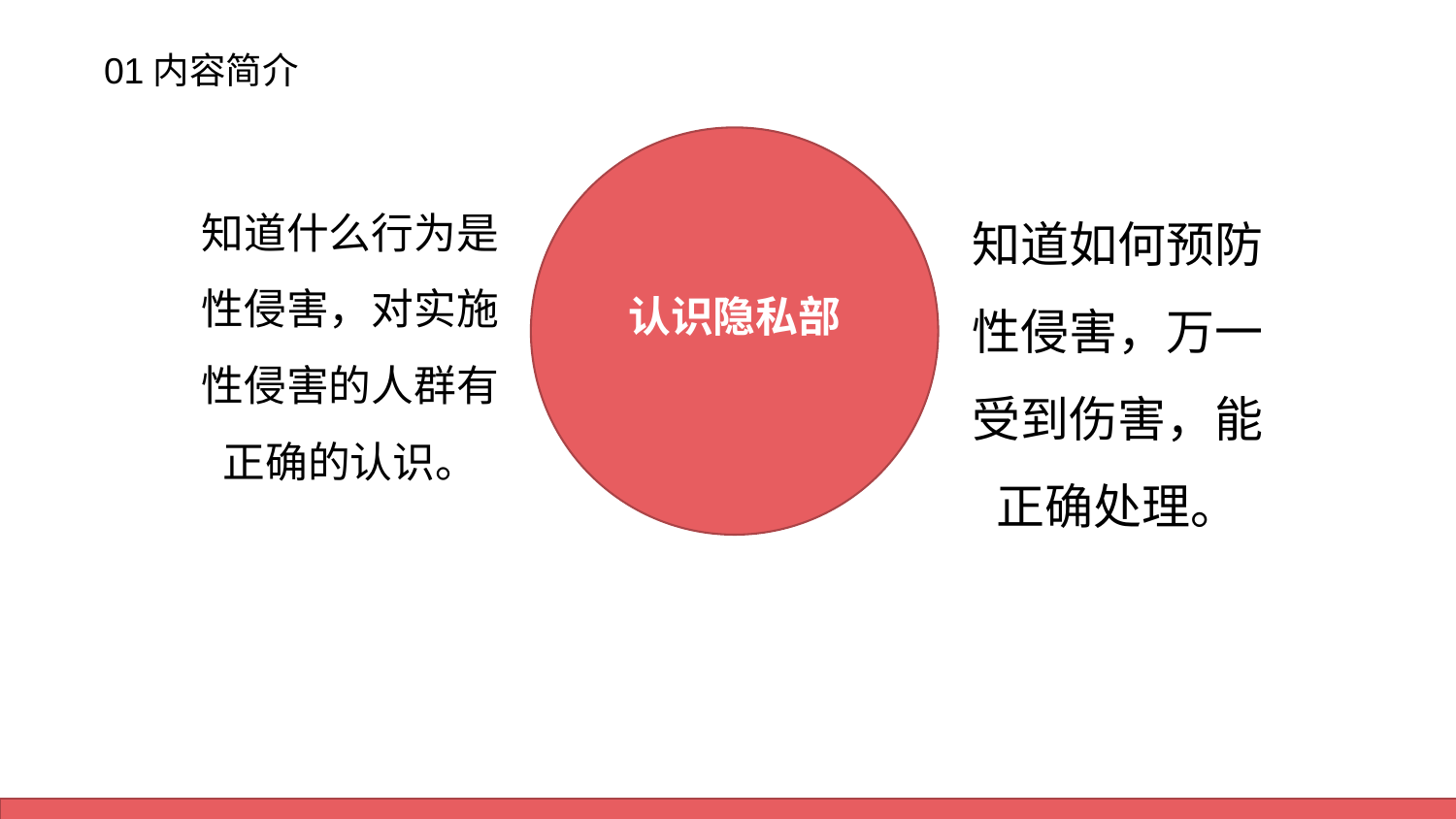

知道什么行为是性侵害，对实施性侵害的人群有正确的认识。
知道如何预防性侵害，万一受到伤害，能正确处理。
认识隐私部